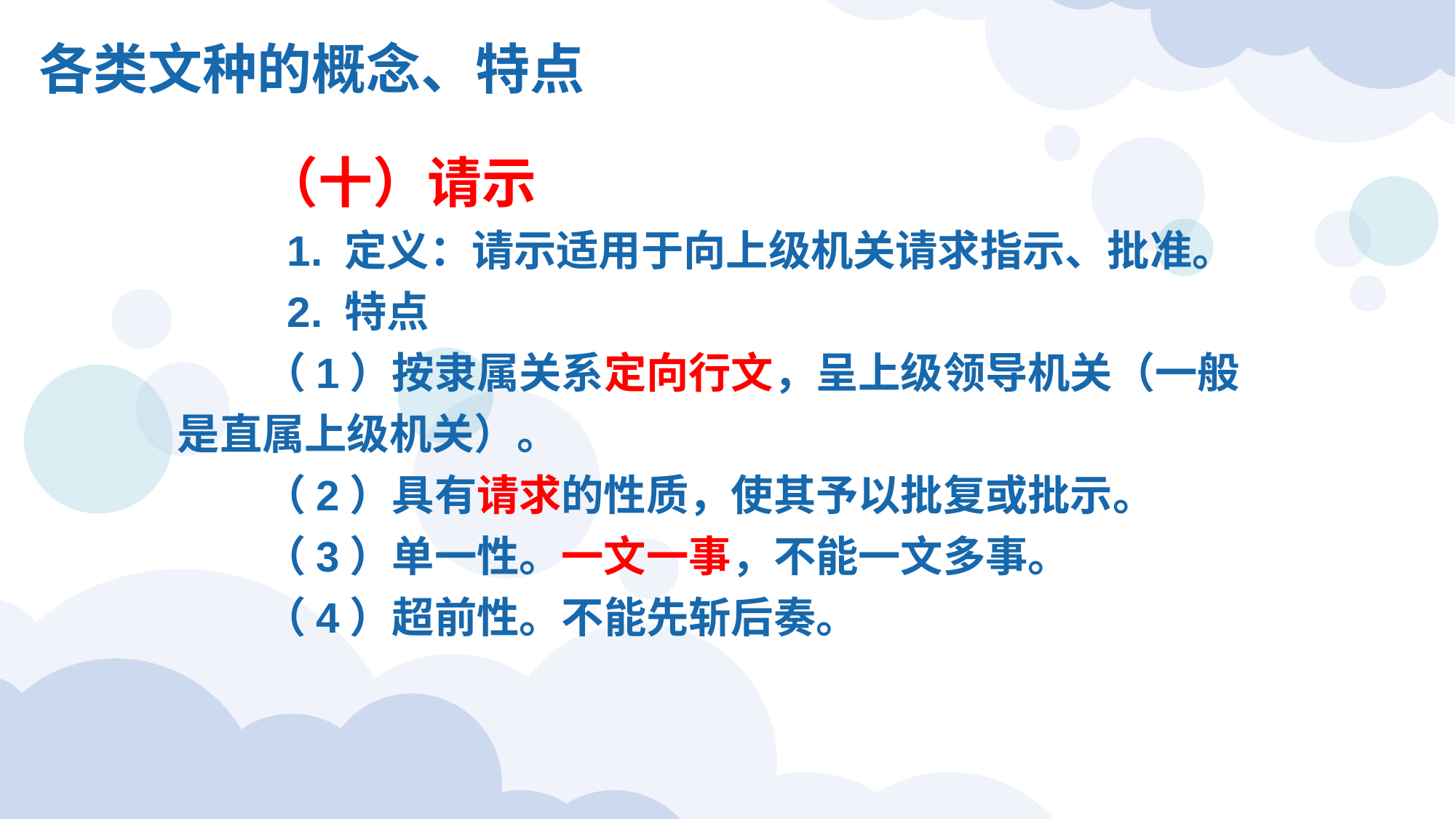

各类文种的概念、特点
（十）请示
  1. 定义：请示适用于向上级机关请求指示、批准。
  2. 特点
（1）按隶属关系定向行文，呈上级领导机关（一般是直属上级机关）。
（2）具有请求的性质，使其予以批复或批示。
（3）单一性。一文一事，不能一文多事。
（4）超前性。不能先斩后奏。